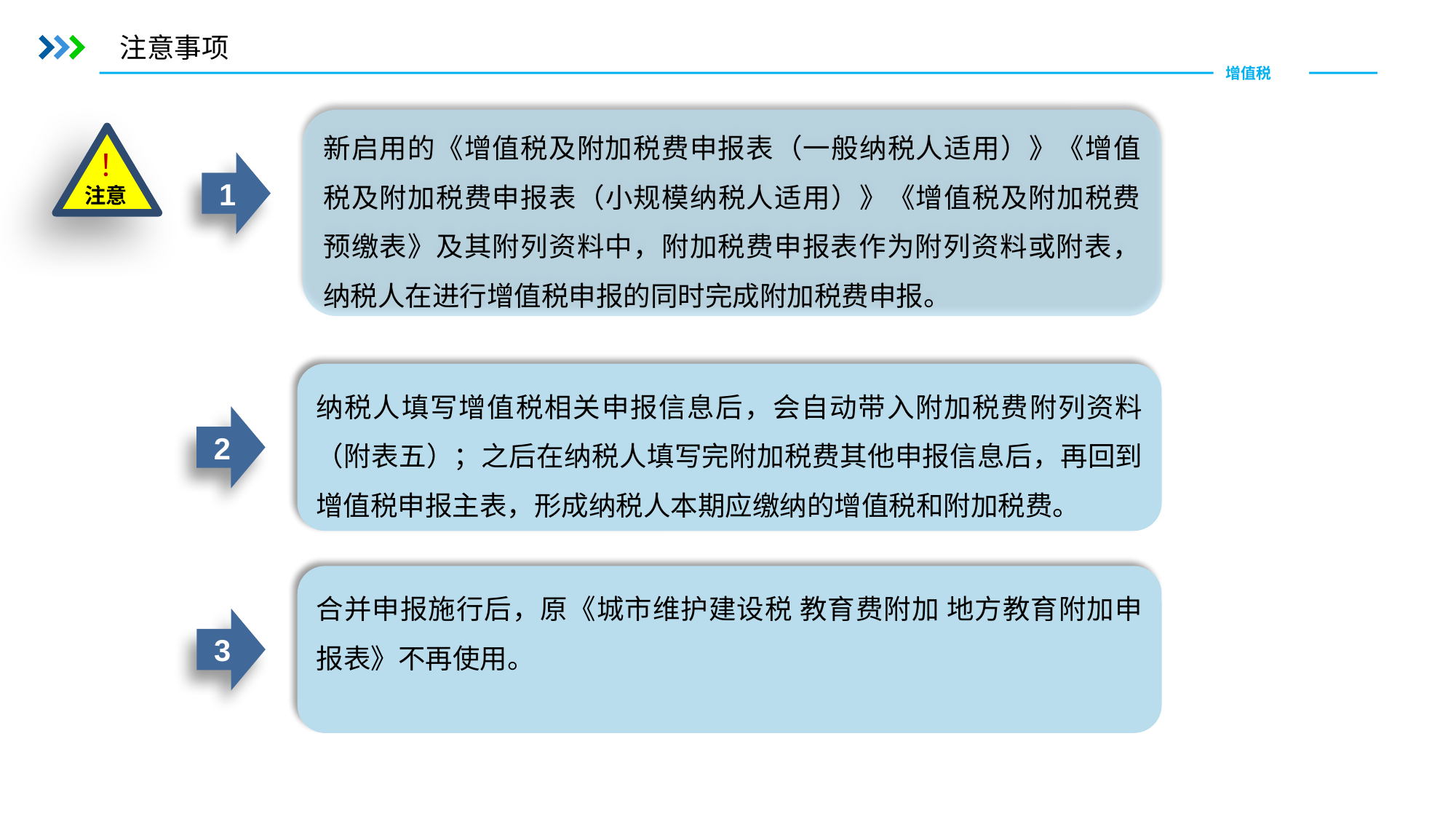

注意事项

增值税

新启用的《增值税及附加税费申报表（一般纳税人适用）》《增值税及附加税费申报表（小规模纳税人适用）》《增值税及附加税费预缴表》及其附列资料中，附加税费申报表作为附列资料或附表，纳税人在进行增值税申报的同时完成附加税费申报。

！
1
注意
纳税人填写增值税相关申报信息后，会自动带入附加税费附列资料（附表五）；之后在纳税人填写完附加税费其他申报信息后，再回到增值税申报主表，形成纳税人本期应缴纳的增值税和附加税费。
2
合并申报施行后，原《城市维护建设税 教育费附加 地方教育附加申报表》不再使用。

3